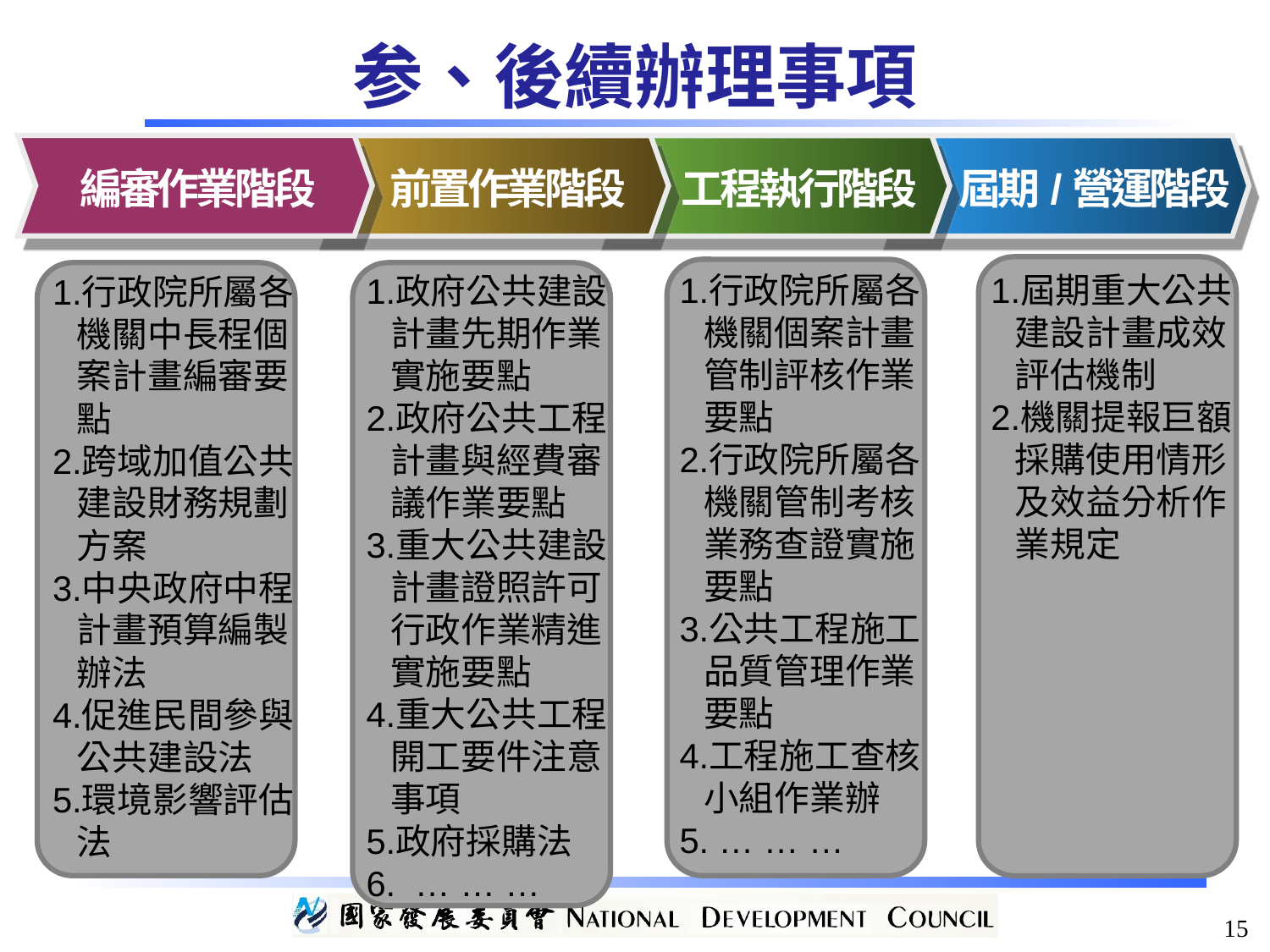

参、後續辦理事項

編審作業階段
前置作業階段
工程執行階段
屆期/營運階段

行政院所屬各機關個案計畫管制評核作業要點
行政院所屬各機關管制考核業務查證實施要點
公共工程施工品質管理作業要點
工程施工查核小組作業辦
 … … …
屆期重大公共建設計畫成效評估機制
機關提報巨額採購使用情形及效益分析作業規定

政府公共建設計畫先期作業實施要點
政府公共工程計畫與經費審議作業要點
重大公共建設計畫證照許可行政作業精進實施要點
重大公共工程開工要件注意事項
政府採購法
  … … …
行政院所屬各機關中長程個案計畫編審要點
跨域加值公共建設財務規劃方案
中央政府中程計畫預算編製辦法
促進民間參與公共建設法
環境影響評估法

15